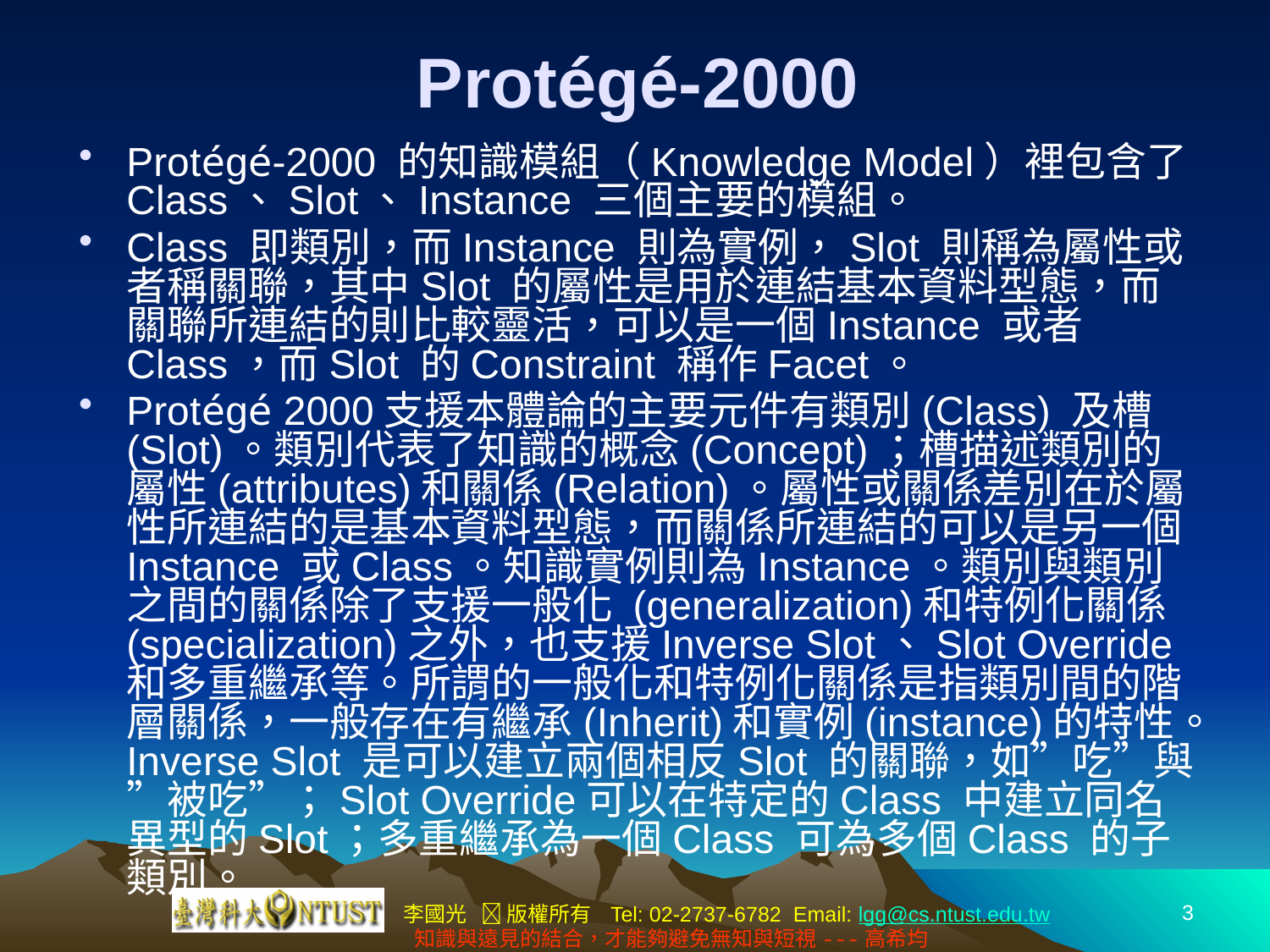

# Protégé-2000
Protégé-2000 的知識模組（Knowledge Model）裡包含了Class、Slot、Instance 三個主要的模組。
Class 即類別，而Instance 則為實例，Slot 則稱為屬性或者稱關聯，其中Slot 的屬性是用於連結基本資料型態，而關聯所連結的則比較靈活，可以是一個Instance 或者Class，而Slot 的Constraint 稱作Facet。
Protégé 2000支援本體論的主要元件有類別(Class) 及槽(Slot)。類別代表了知識的概念(Concept)；槽描述類別的屬性(attributes)和關係(Relation)。屬性或關係差別在於屬性所連結的是基本資料型態，而關係所連結的可以是另一個Instance 或Class。知識實例則為Instance。類別與類別之間的關係除了支援一般化 (generalization)和特例化關係(specialization)之外，也支援Inverse Slot、Slot Override和多重繼承等。所謂的一般化和特例化關係是指類別間的階層關係，一般存在有繼承(Inherit)和實例(instance)的特性。Inverse Slot 是可以建立兩個相反Slot 的關聯，如”吃”與”被吃”；Slot Override可以在特定的Class 中建立同名異型的Slot；多重繼承為一個Class 可為多個Class 的子類別。
3